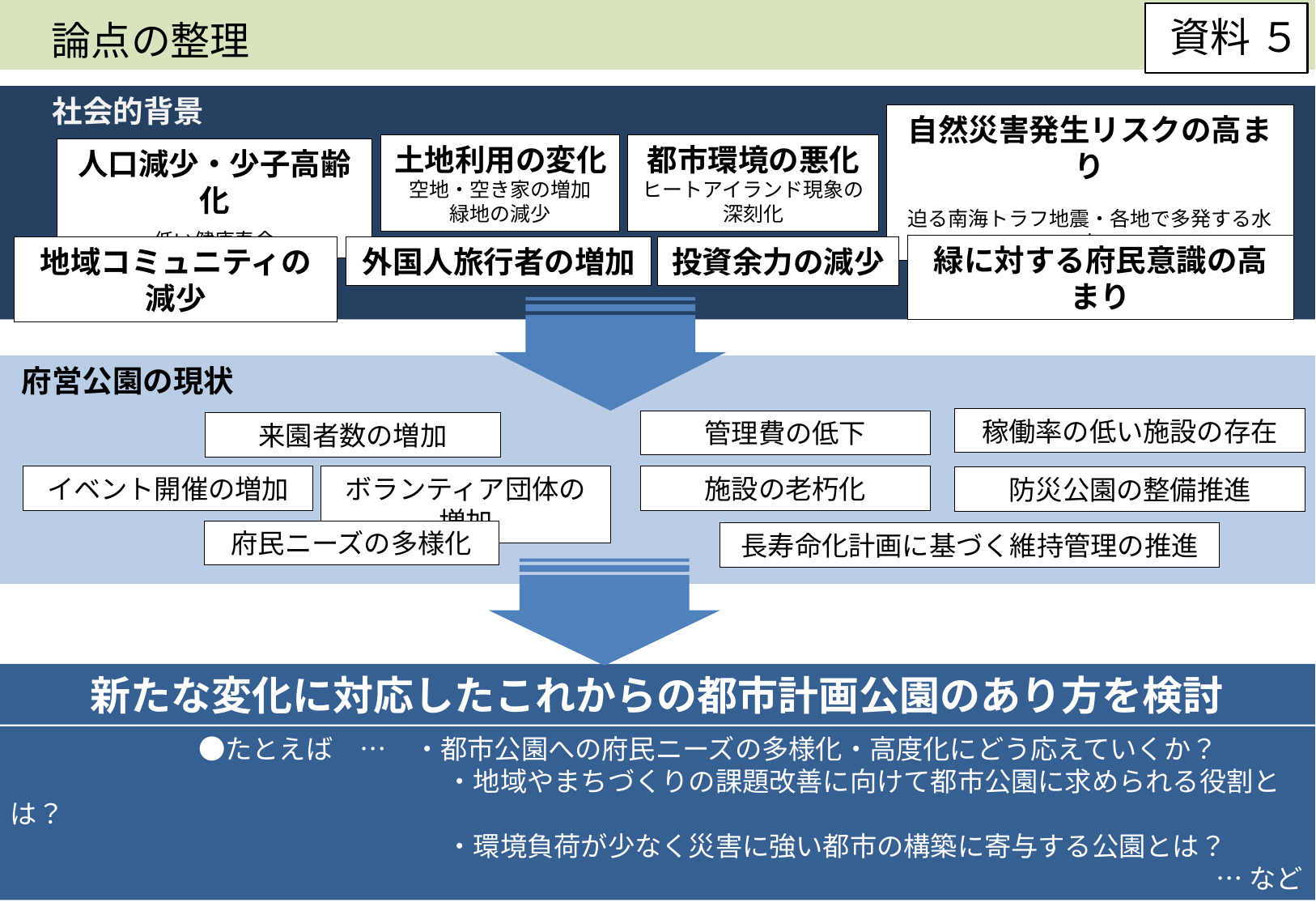

論点の整理

資料 ５

社会的背景
土地利用の変化
空地・空き家の増加
緑地の減少
都市環境の悪化
ヒートアイランド現象の
深刻化
自然災害発生リスクの高まり

迫る南海トラフ地震・各地で多発する水害
人口減少・少子高齢化

低い健康寿命
緑に対する府民意識の高まり
地域コミュニティの減少
外国人旅行者の増加
投資余力の減少

府営公園の現状
稼働率の低い施設の存在
管理費の低下
来園者数の増加
イベント開催の増加
ボランティア団体の増加
施設の老朽化
防災公園の整備推進

府民ニーズの多様化
長寿命化計画に基づく維持管理の推進
新たな変化に対応したこれからの都市計画公園のあり方を検討
　　　　　　　●たとえば　…　・都市公園への府民ニーズの多様化・高度化にどう応えていくか？
　　　　　　　　　　　　　　　　 ・地域やまちづくりの課題改善に向けて都市公園に求められる役割とは？
　　　　　　　　　　　　　　　　 ・環境負荷が少なく災害に強い都市の構築に寄与する公園とは？
…など